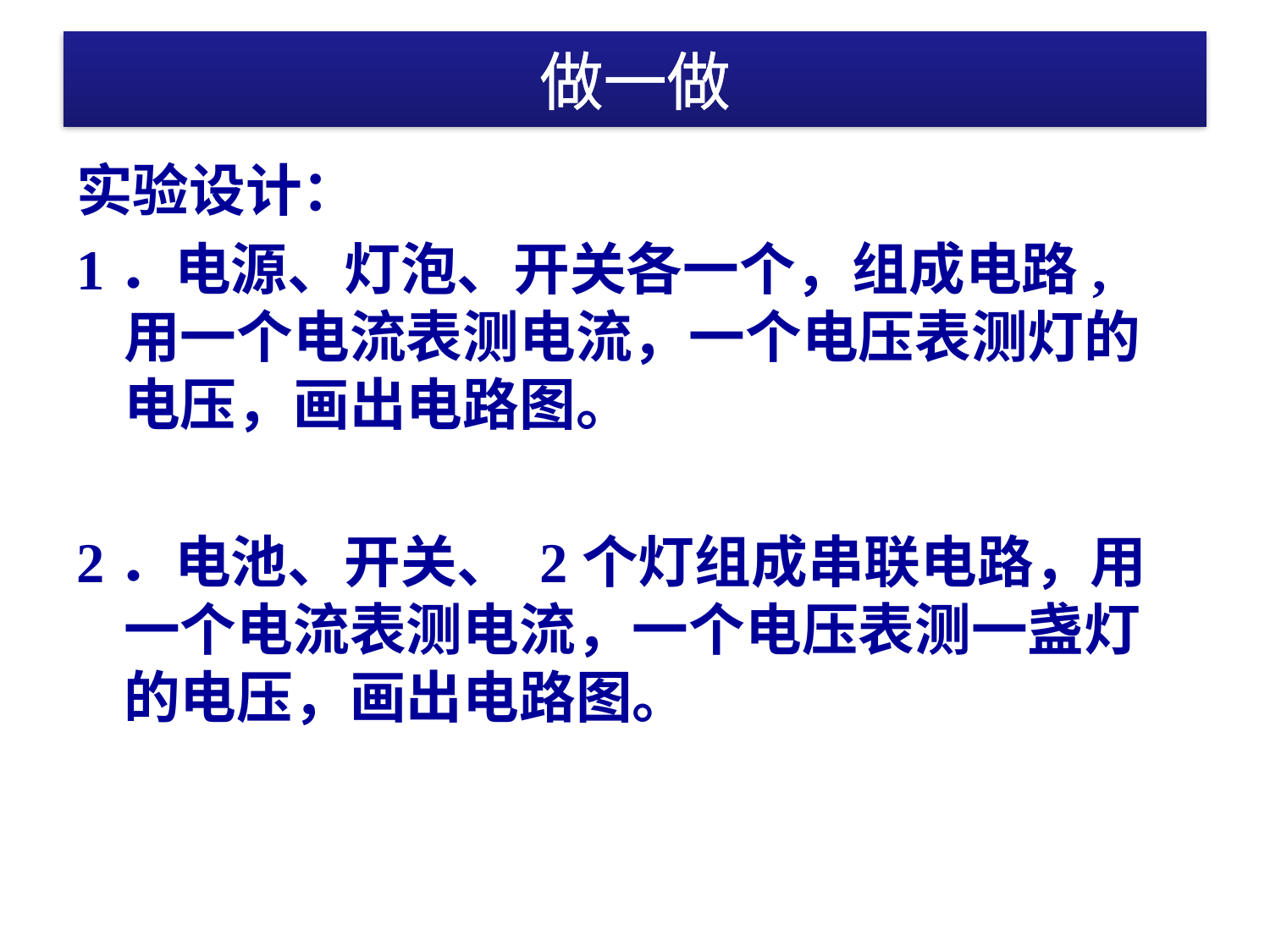

# 做一做
实验设计：
1．电源、灯泡、开关各一个，组成电路, 用一个电流表测电流，一个电压表测灯的电压，画出电路图。

2．电池、开关、 2个灯组成串联电路，用一个电流表测电流，一个电压表测一盏灯的电压，画出电路图。